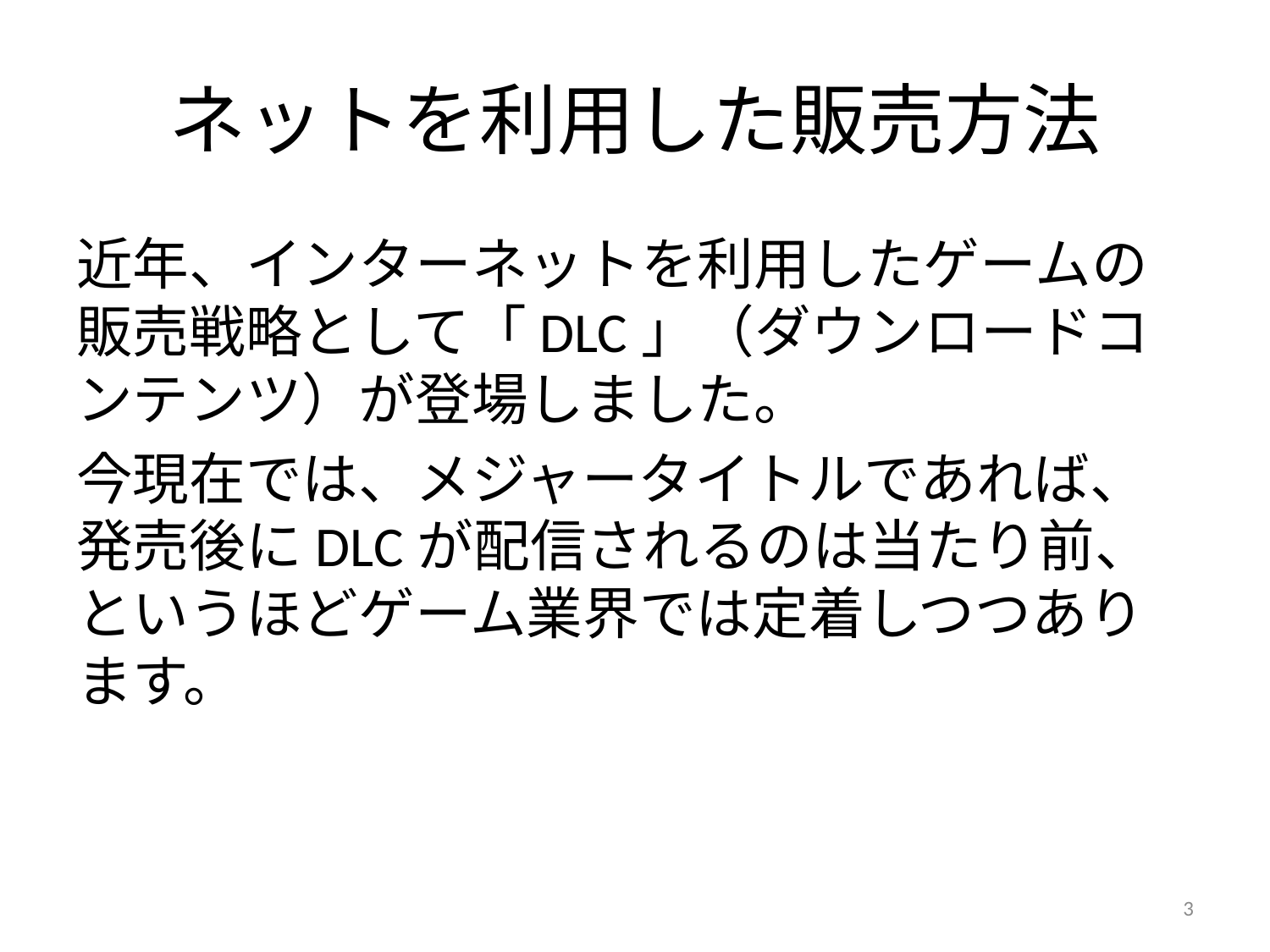

# ネットを利用した販売方法
近年、インターネットを利用したゲームの販売戦略として「DLC」（ダウンロードコンテンツ）が登場しました。
今現在では、メジャータイトルであれば、発売後にDLCが配信されるのは当たり前、というほどゲーム業界では定着しつつあります。
3